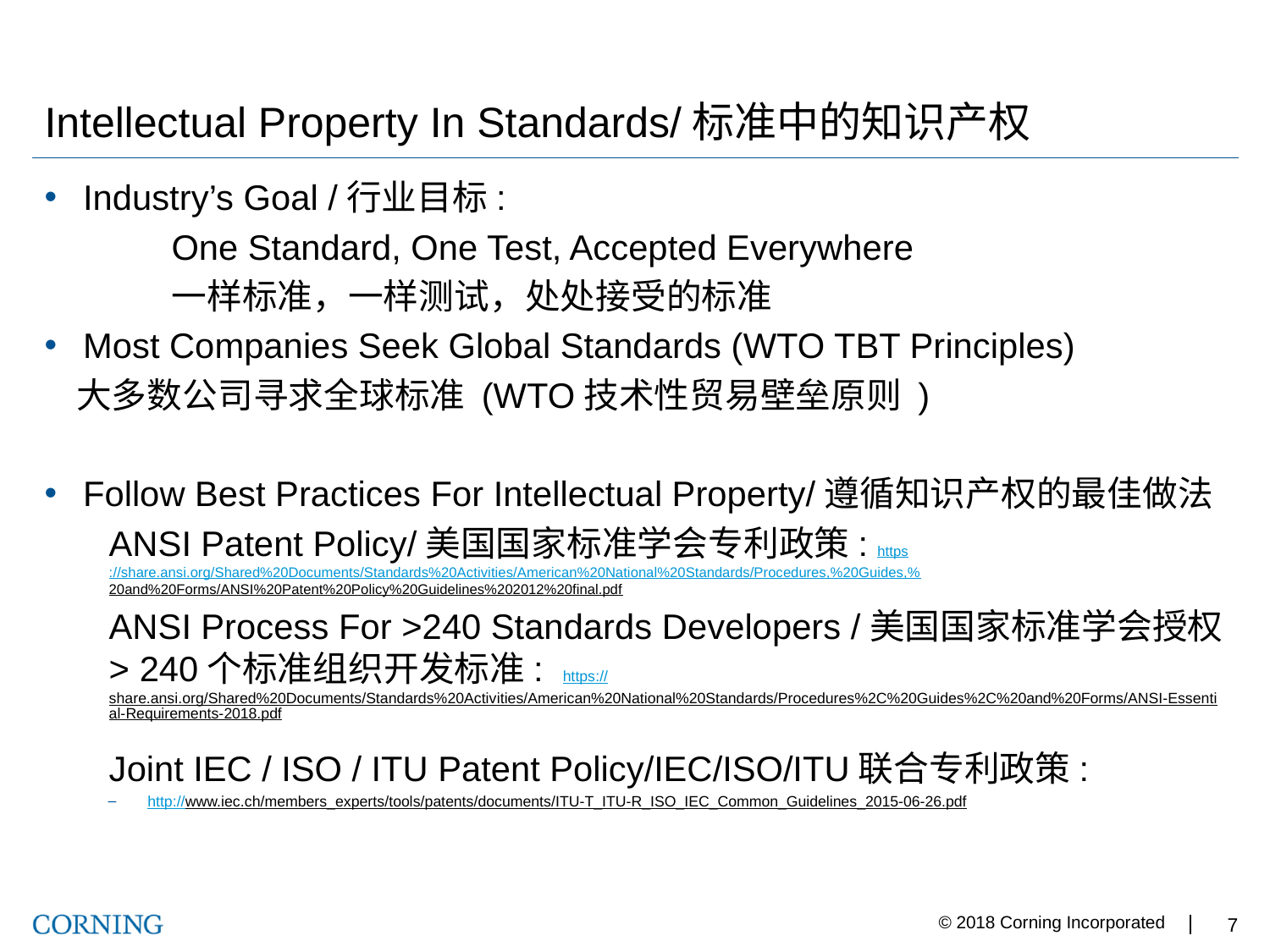

# Intellectual Property In Standards/标准中的知识产权
Industry’s Goal /行业目标:
	One Standard, One Test, Accepted Everywhere
	一样标准，一样测试，处处接受的标准
Most Companies Seek Global Standards (WTO TBT Principles)
   大多数公司寻求全球标准 (WTO技术性贸易壁垒原则 )

Follow Best Practices For Intellectual Property/遵循知识产权的最佳做法
ANSI Patent Policy/美国国家标准学会专利政策: https://share.ansi.org/Shared%20Documents/Standards%20Activities/American%20National%20Standards/Procedures,%20Guides,%20and%20Forms/ANSI%20Patent%20Policy%20Guidelines%202012%20final.pdf
ANSI Process For >240 Standards Developers /美国国家标准学会授权 > 240个标准组织开发标准:  https://share.ansi.org/Shared%20Documents/Standards%20Activities/American%20National%20Standards/Procedures%2C%20Guides%2C%20and%20Forms/ANSI-Essential-Requirements-2018.pdf
Joint IEC / ISO / ITU Patent Policy/IEC/ISO/ITU联合专利政策:
http://www.iec.ch/members_experts/tools/patents/documents/ITU-T_ITU-R_ISO_IEC_Common_Guidelines_2015-06-26.pdf